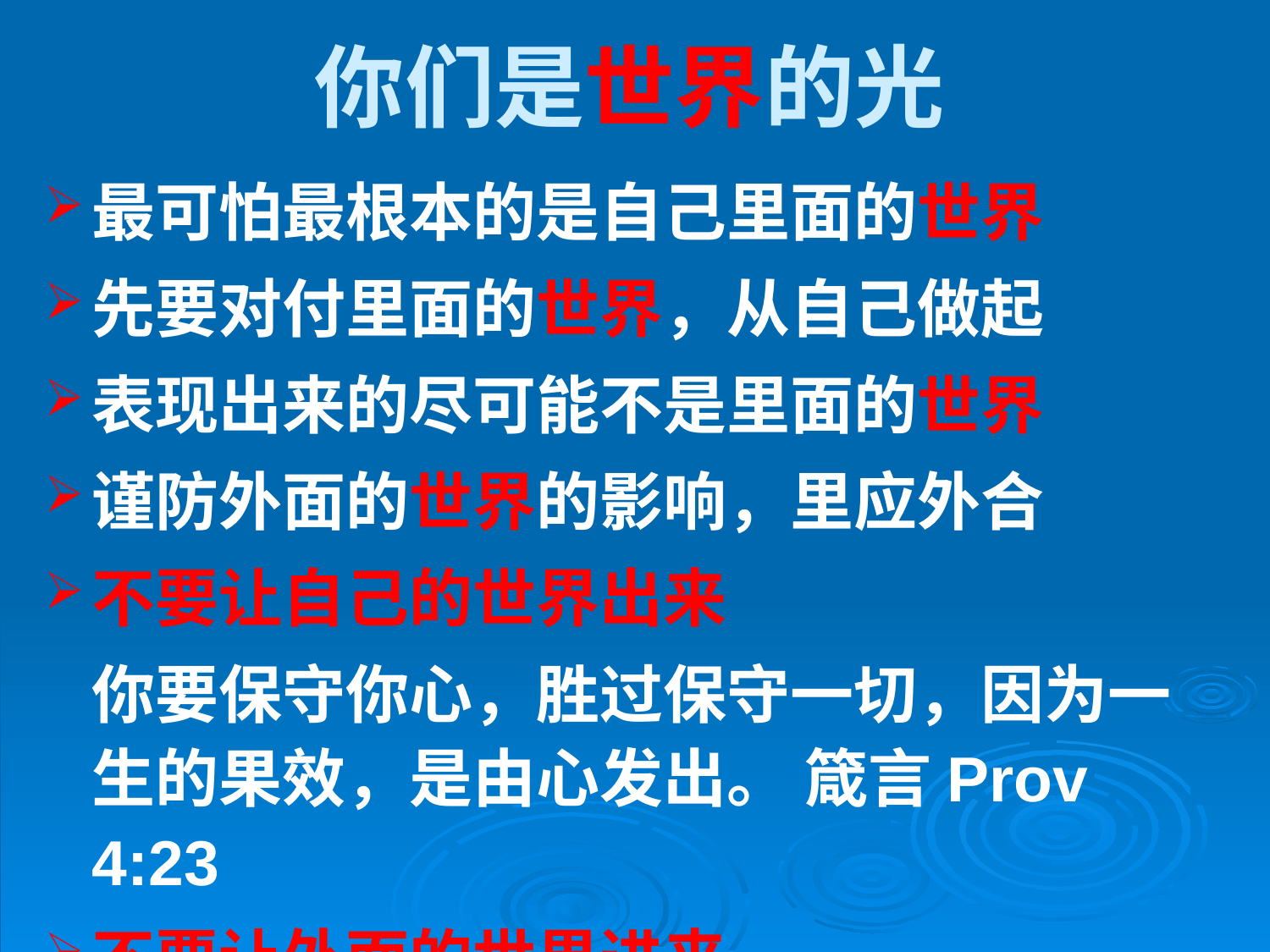

# 你们是世界的光
最可怕最根本的是自己里面的世界
先要对付里面的世界，从自己做起
表现出来的尽可能不是里面的世界
谨防外面的世界的影响，里应外合
不要让自己的世界出来
	你要保守你心，胜过保守一切，因为一生的果效，是由心发出。 箴言Prov 4:23
不要让外面的世界进来